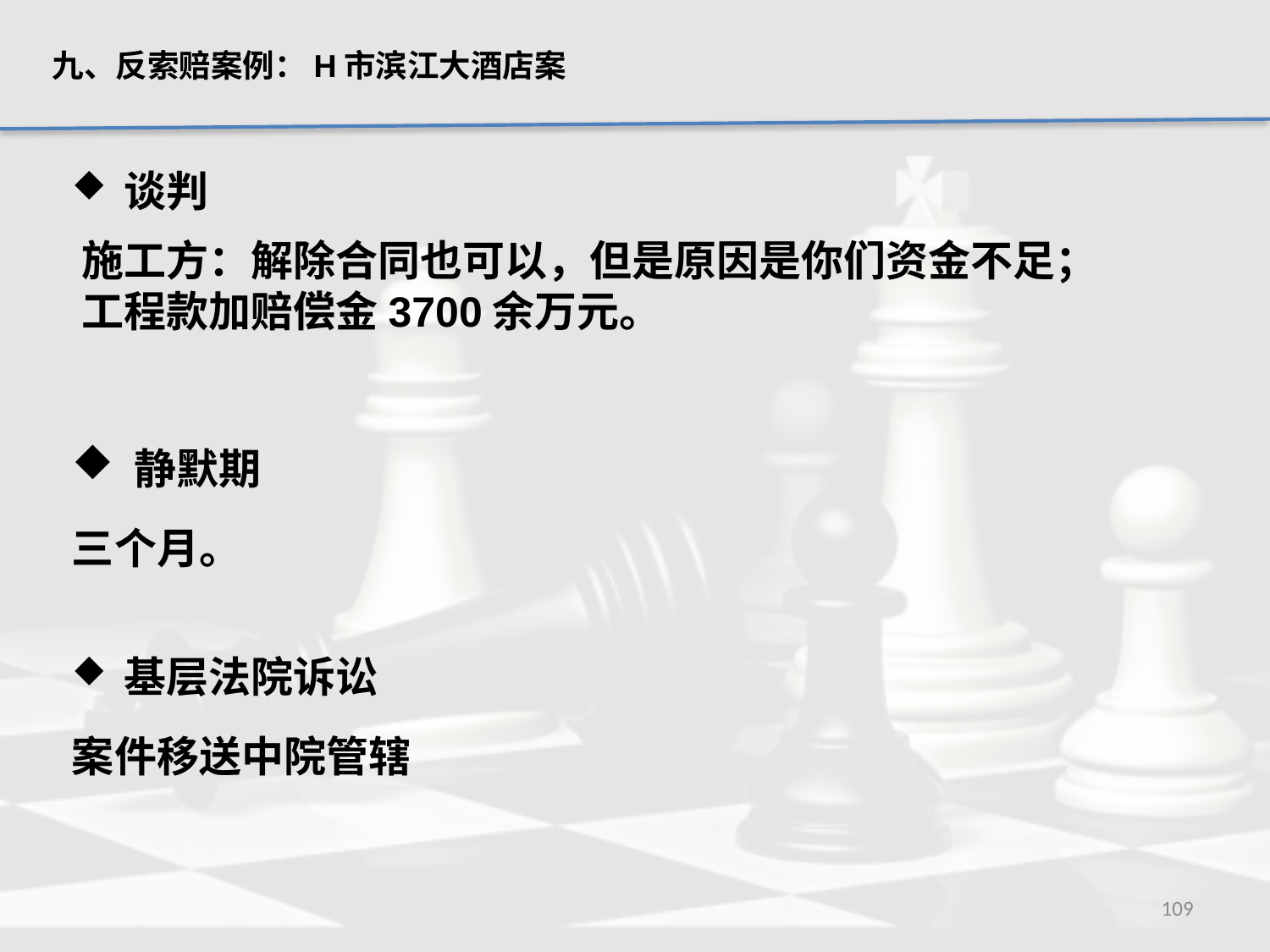

九、反索赔案例：H市滨江大酒店案
 谈判
施工方：解除合同也可以，但是原因是你们资金不足；工程款加赔偿金3700余万元。
 静默期
三个月。
 基层法院诉讼
案件移送中院管辖
109